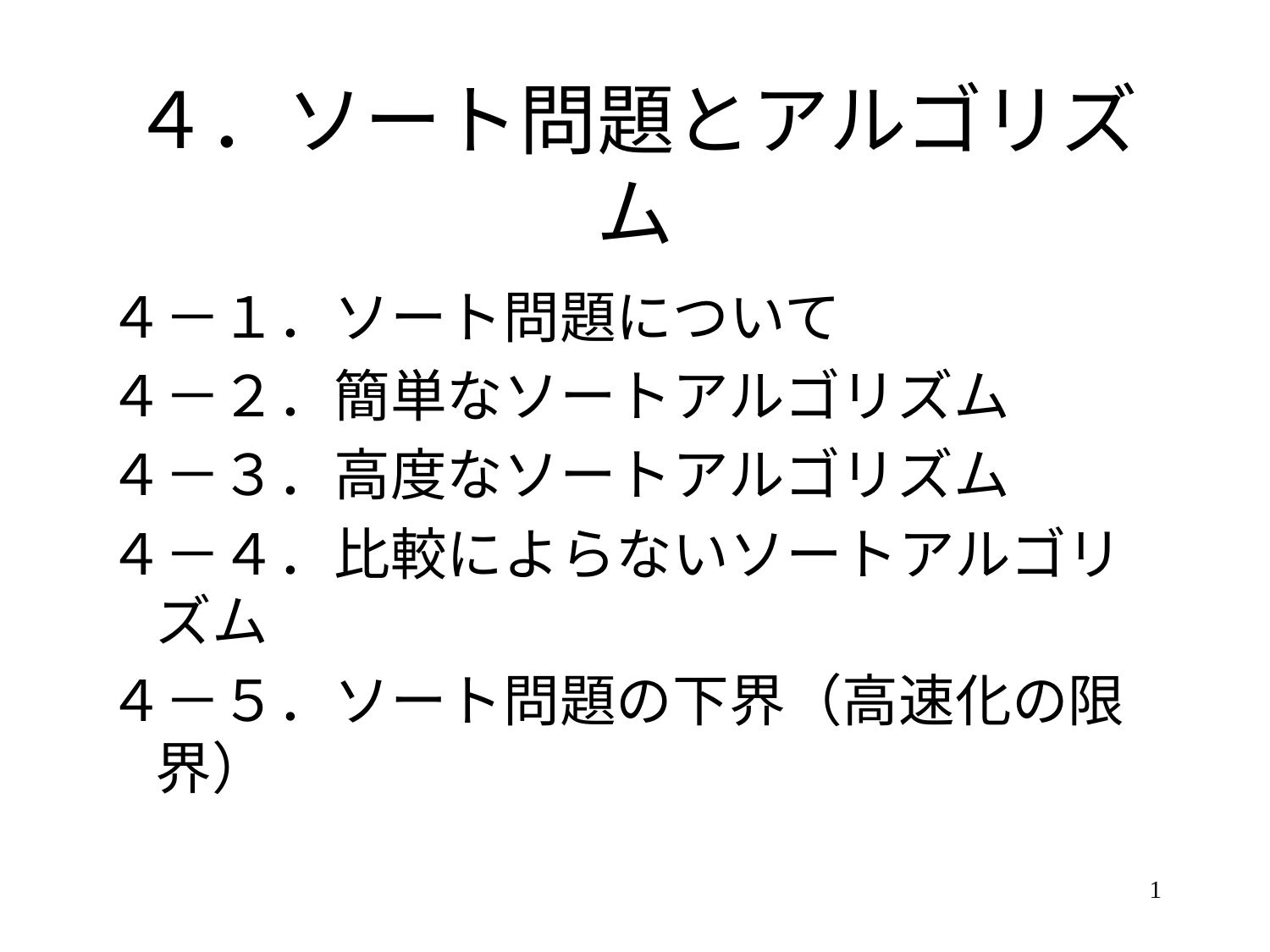

# ４．ソート問題とアルゴリズム
４－１．ソート問題について
４－２．簡単なソートアルゴリズム
４－３．高度なソートアルゴリズム
４－４．比較によらないソートアルゴリズム
４－５．ソート問題の下界（高速化の限界）
1